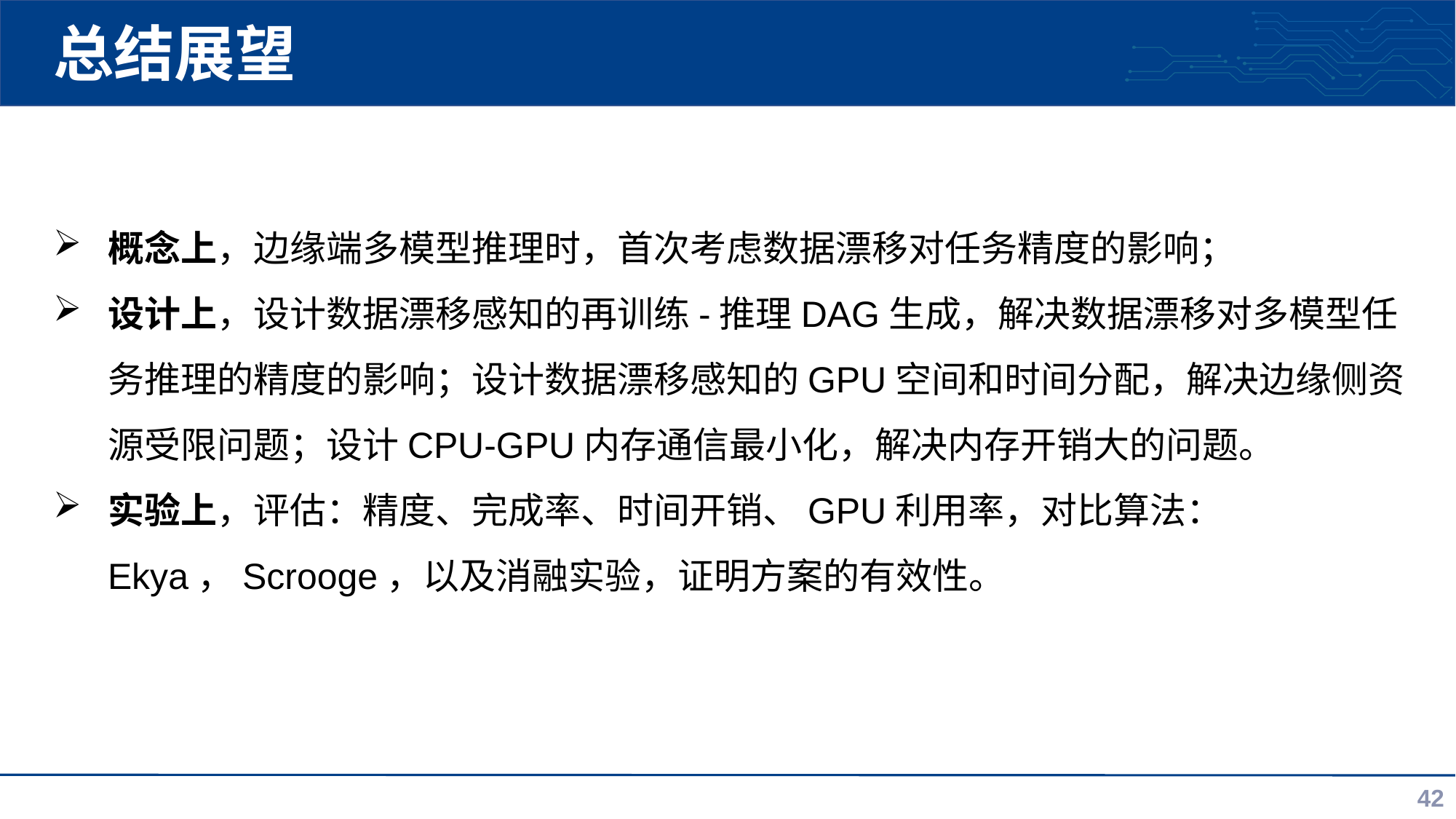

# 总结展望
概念上，边缘端多模型推理时，首次考虑数据漂移对任务精度的影响；
设计上，设计数据漂移感知的再训练-推理DAG生成，解决数据漂移对多模型任务推理的精度的影响；设计数据漂移感知的GPU空间和时间分配，解决边缘侧资源受限问题；设计CPU-GPU内存通信最小化，解决内存开销大的问题。
实验上，评估：精度、完成率、时间开销、GPU利用率，对比算法：Ekya，Scrooge，以及消融实验，证明方案的有效性。
42